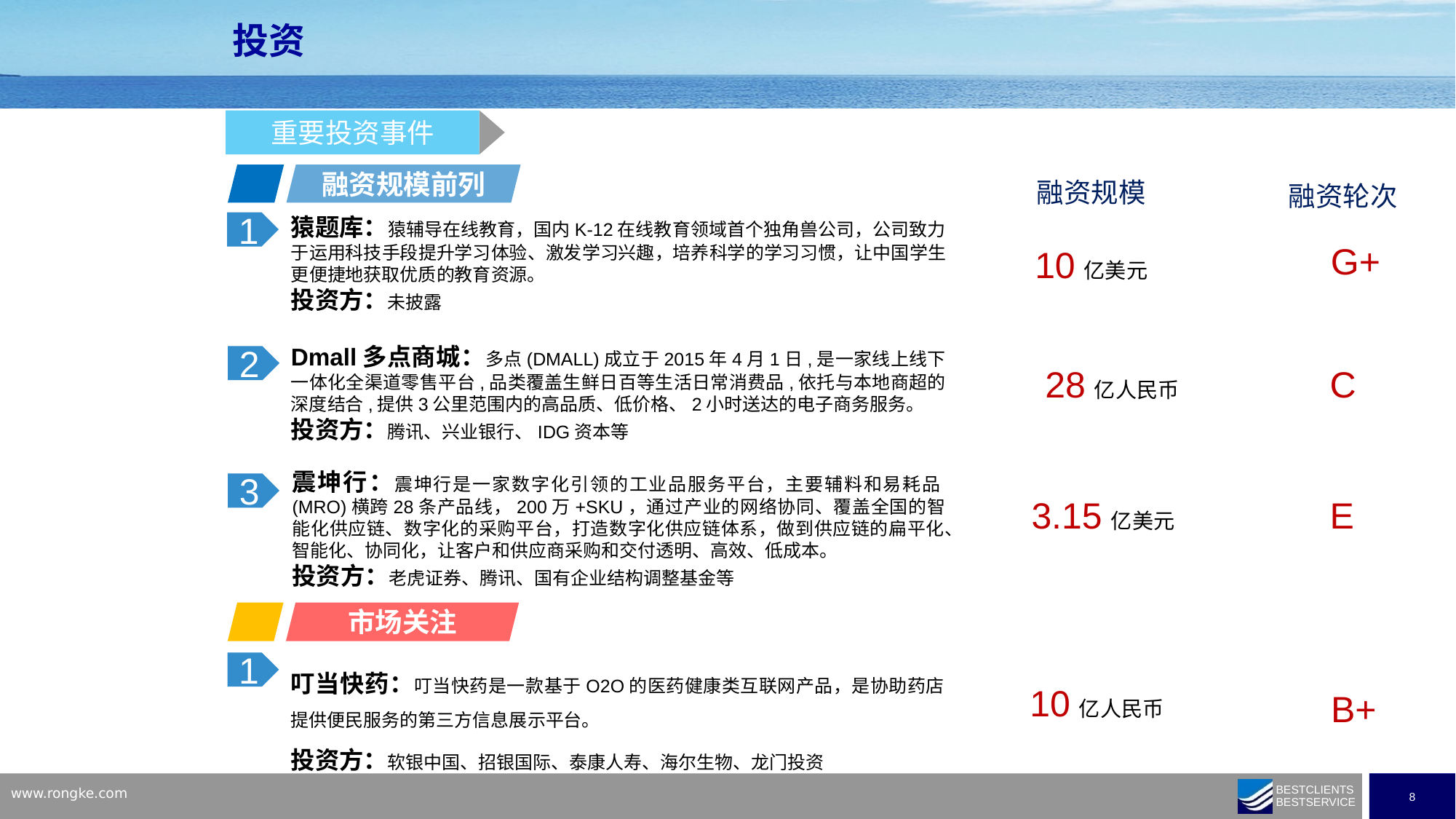

投资
重要投资事件

融资规模前列
融资规模
融资轮次
猿题库：猿辅导在线教育，国内K-12在线教育领域首个独角兽公司，公司致力于运用科技手段提升学习体验、激发学习兴趣，培养科学的学习习惯，让中国学生更便捷地获取优质的教育资源。
投资方：未披露
1
G+
10亿美元
Dmall多点商城：多点(DMALL)成立于2015年4月1日,是一家线上线下一体化全渠道零售平台,品类覆盖生鲜日百等生活日常消费品,依托与本地商超的深度结合,提供3公里范围内的高品质、低价格、2小时送达的电子商务服务。
投资方：腾讯、兴业银行、IDG资本等
2
28亿人民币
C
震坤行：震坤行是一家数字化引领的工业品服务平台，主要辅料和易耗品(MRO)横跨28条产品线，200万+SKU，通过产业的网络协同、覆盖全国的智能化供应链、数字化的采购平台，打造数字化供应链体系，做到供应链的扁平化、智能化、协同化，让客户和供应商采购和交付透明、高效、低成本。
投资方：老虎证券、腾讯、国有企业结构调整基金等
3
3.15亿美元
E

市场关注
1
叮当快药：叮当快药是一款基于O2O的医药健康类互联网产品，是协助药店提供便民服务的第三方信息展示平台。
投资方：软银中国、招银国际、泰康人寿、海尔生物、龙门投资
10亿人民币
B+